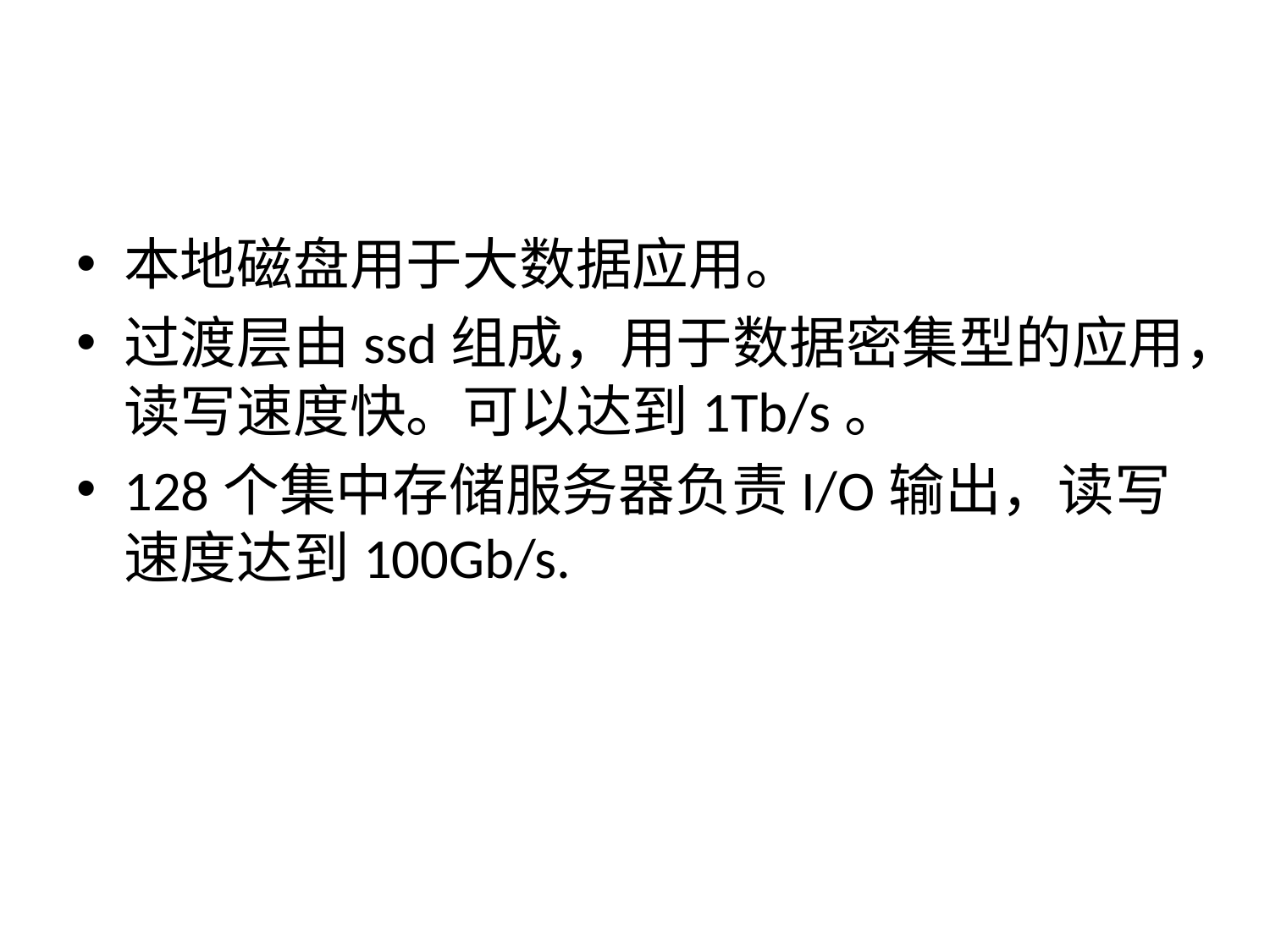

#
本地磁盘用于大数据应用。
过渡层由ssd组成，用于数据密集型的应用，读写速度快。可以达到1Tb/s。
128个集中存储服务器负责I/O输出，读写速度达到100Gb/s.